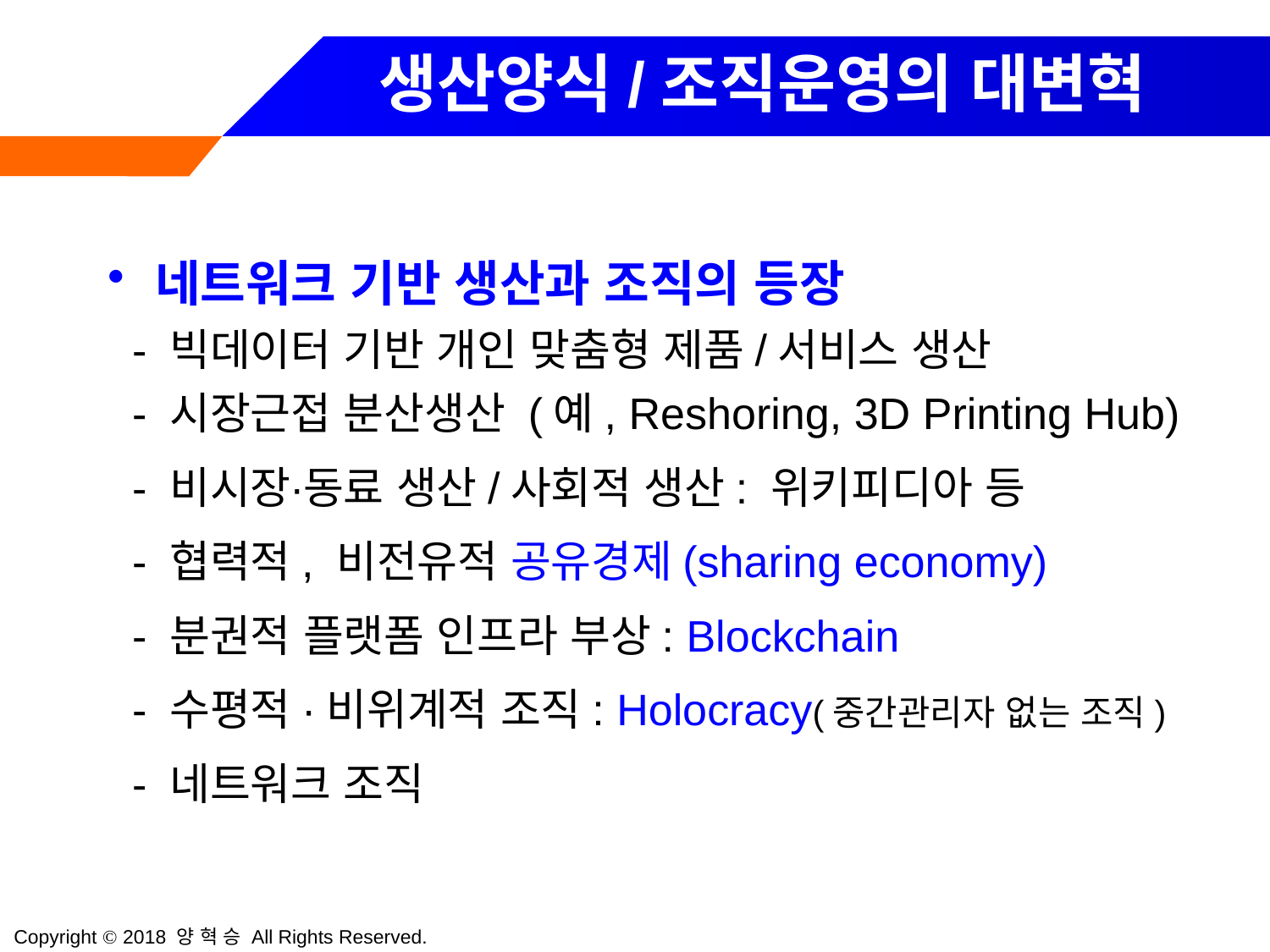

# 생산양식/조직운영의 대변혁
네트워크 기반 생산과 조직의 등장
  - 빅데이터 기반 개인 맞춤형 제품/서비스 생산
  - 시장근접 분산생산 (예, Reshoring, 3D Printing Hub)
  - 비시장∙동료 생산/사회적 생산: 위키피디아 등
  - 협력적, 비전유적 공유경제(sharing economy)
  - 분권적 플랫폼 인프라 부상: Blockchain
  - 수평적·비위계적 조직: Holocracy(중간관리자 없는 조직)
  - 네트워크 조직